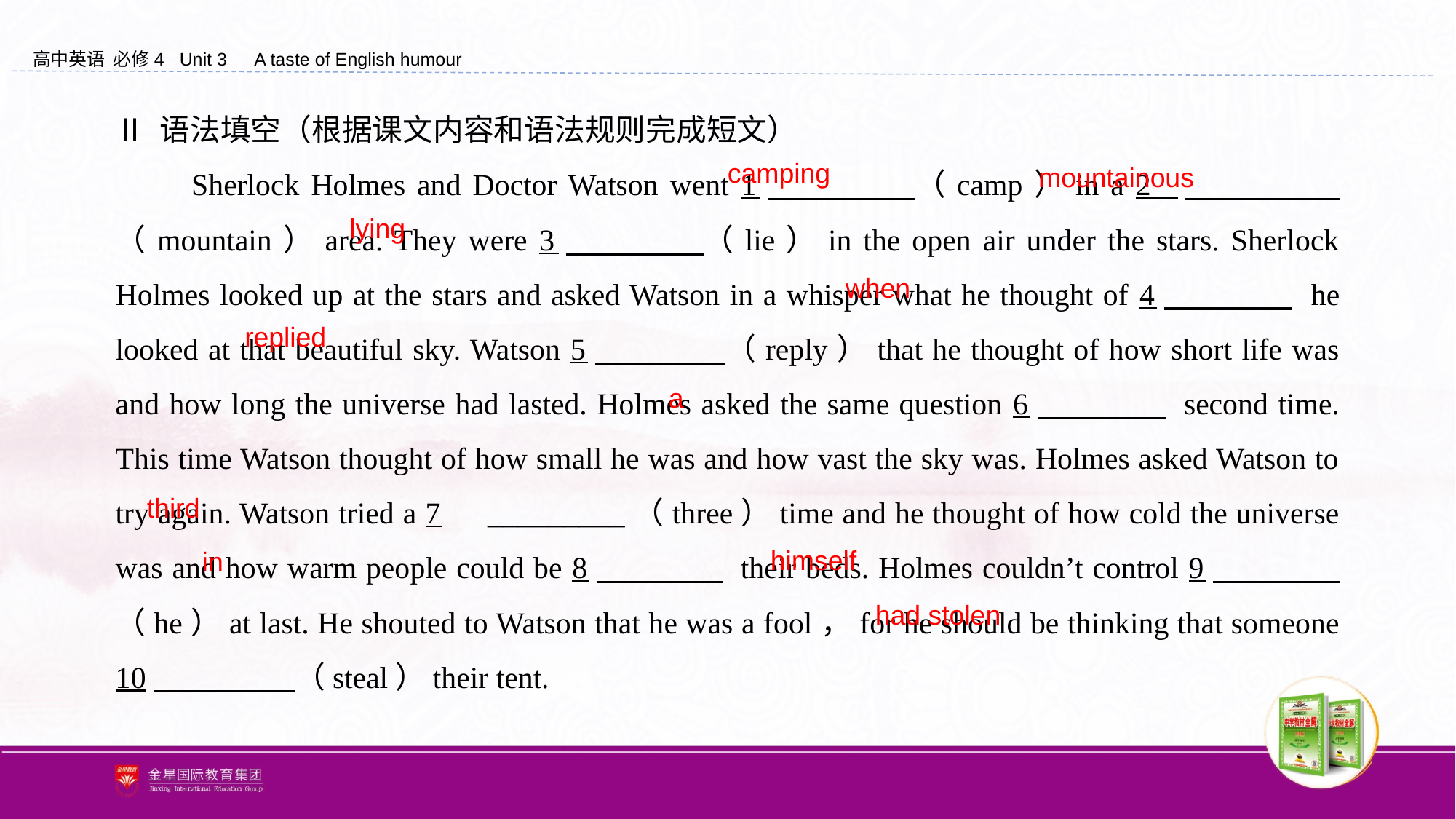

Ⅱ 语法填空（根据课文内容和语法规则完成短文）
　　Sherlock Holmes and Doctor Watson went 1　　 　　（camp）in a 2  　  　　　（mountain）area. They were 3　　　　（lie）in the open air under the stars. Sherlock Holmes looked up at the stars and asked Watson in a whisper what he thought of 4　　　　 he looked at that beautiful sky. Watson 5　　　　（reply）that he thought of how short life was and how long the universe had lasted. Holmes asked the same question 6　　　　 second time. This time Watson thought of how small he was and how vast the sky was. Holmes asked Watson to try again. Watson tried a 7　_________（three）time and he thought of how cold the universe was and how warm people could be 8　　　　 their beds. Holmes couldn’t control 9　　　　（he）at last. He shouted to Watson that he was a fool，for he should be thinking that someone 10　　   　　（steal）their tent.
camping
mountainous
lying
when
replied
a
third
himself
in
had stolen